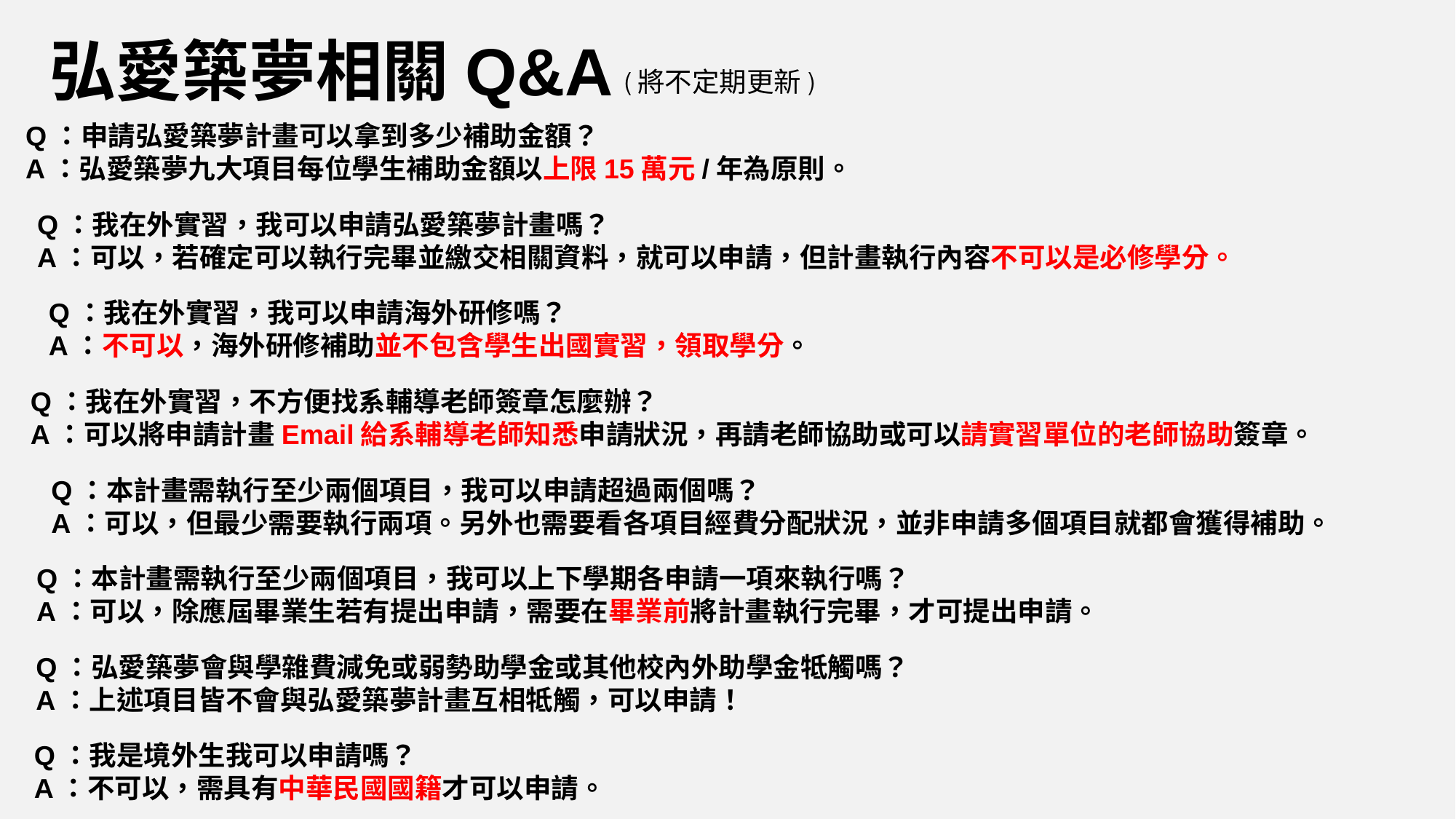

弘愛築夢相關Q&A
(將不定期更新)
Q：申請弘愛築夢計畫可以拿到多少補助金額？
A：弘愛築夢九大項目每位學生補助金額以上限15萬元/年為原則。
Q：我在外實習，我可以申請弘愛築夢計畫嗎？
A：可以，若確定可以執行完畢並繳交相關資料，就可以申請，但計畫執行內容不可以是必修學分。
Q：我在外實習，我可以申請海外研修嗎？
A：不可以，海外研修補助並不包含學生出國實習，領取學分。
Q：我在外實習，不方便找系輔導老師簽章怎麼辦？
A：可以將申請計畫Email給系輔導老師知悉申請狀況，再請老師協助或可以請實習單位的老師協助簽章。
Q：本計畫需執行至少兩個項目，我可以申請超過兩個嗎？
A：可以，但最少需要執行兩項。另外也需要看各項目經費分配狀況，並非申請多個項目就都會獲得補助。
Q：本計畫需執行至少兩個項目，我可以上下學期各申請一項來執行嗎？
A：可以，除應屆畢業生若有提出申請，需要在畢業前將計畫執行完畢，才可提出申請。
Q：弘愛築夢會與學雜費減免或弱勢助學金或其他校內外助學金牴觸嗎？
A：上述項目皆不會與弘愛築夢計畫互相牴觸，可以申請！
Q：我是境外生我可以申請嗎？
A：不可以，需具有中華民國國籍才可以申請。